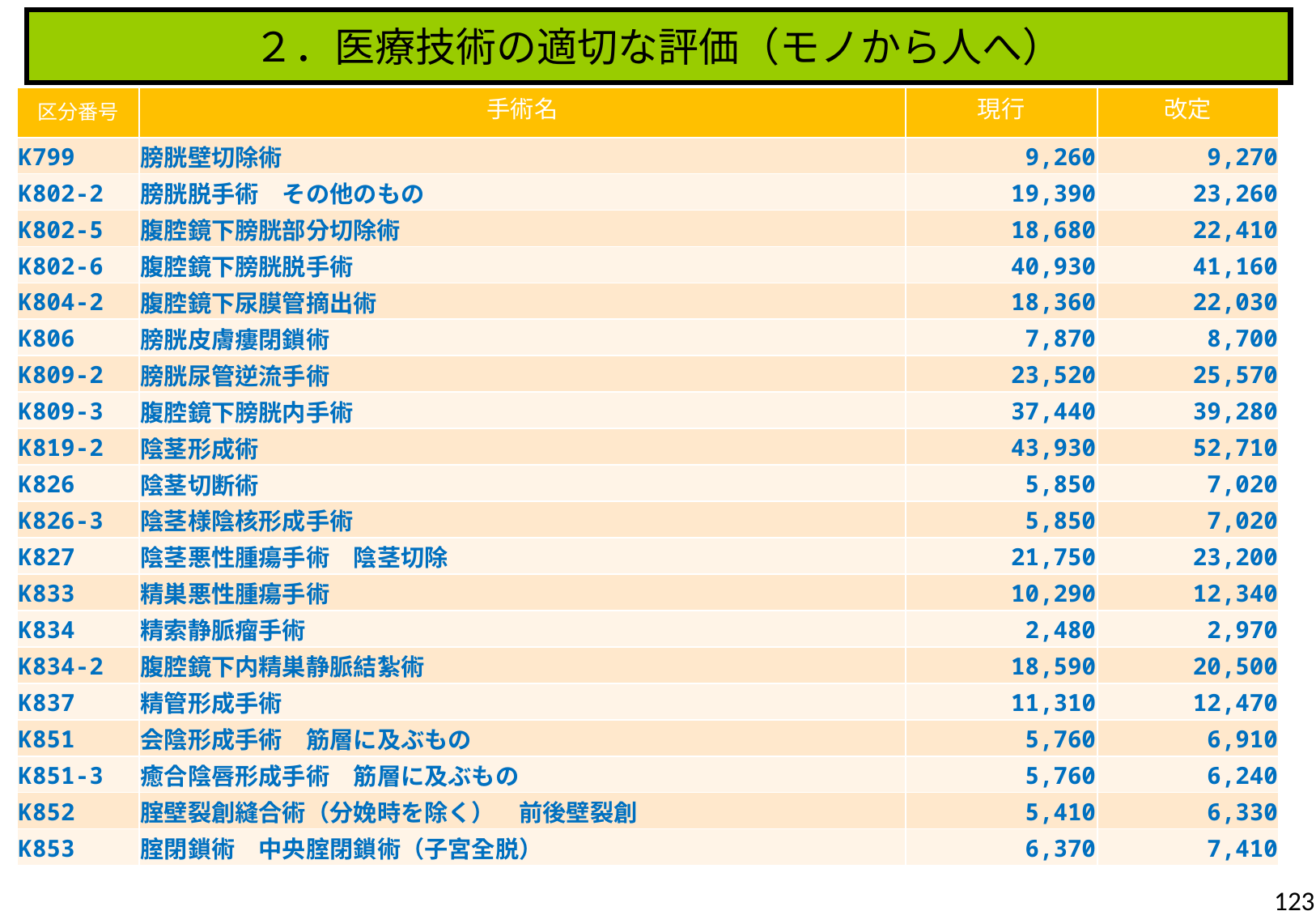

２．医療技術の適切な評価（モノから人へ）
| 区分番号 | 手術名 | 現行 | 改定 |
| --- | --- | --- | --- |
| K799 | 膀胱壁切除術 | 9,260 | 9,270 |
| K802-2 | 膀胱脱手術　その他のもの | 19,390 | 23,260 |
| K802-5 | 腹腔鏡下膀胱部分切除術 | 18,680 | 22,410 |
| K802-6 | 腹腔鏡下膀胱脱手術 | 40,930 | 41,160 |
| K804-2 | 腹腔鏡下尿膜管摘出術 | 18,360 | 22,030 |
| K806 | 膀胱皮膚瘻閉鎖術 | 7,870 | 8,700 |
| K809-2 | 膀胱尿管逆流手術 | 23,520 | 25,570 |
| K809-3 | 腹腔鏡下膀胱内手術 | 37,440 | 39,280 |
| K819-2 | 陰茎形成術 | 43,930 | 52,710 |
| K826 | 陰茎切断術 | 5,850 | 7,020 |
| K826-3 | 陰茎様陰核形成手術 | 5,850 | 7,020 |
| K827 | 陰茎悪性腫瘍手術　陰茎切除 | 21,750 | 23,200 |
| K833 | 精巣悪性腫瘍手術 | 10,290 | 12,340 |
| K834 | 精索静脈瘤手術 | 2,480 | 2,970 |
| K834-2 | 腹腔鏡下内精巣静脈結紮術 | 18,590 | 20,500 |
| K837 | 精管形成手術 | 11,310 | 12,470 |
| K851 | 会陰形成手術　筋層に及ぶもの | 5,760 | 6,910 |
| K851-3 | 癒合陰唇形成手術　筋層に及ぶもの | 5,760 | 6,240 |
| K852 | 腟壁裂創縫合術（分娩時を除く）　前後壁裂創 | 5,410 | 6,330 |
| K853 | 腟閉鎖術　中央腟閉鎖術（子宮全脱） | 6,370 | 7,410 |
123